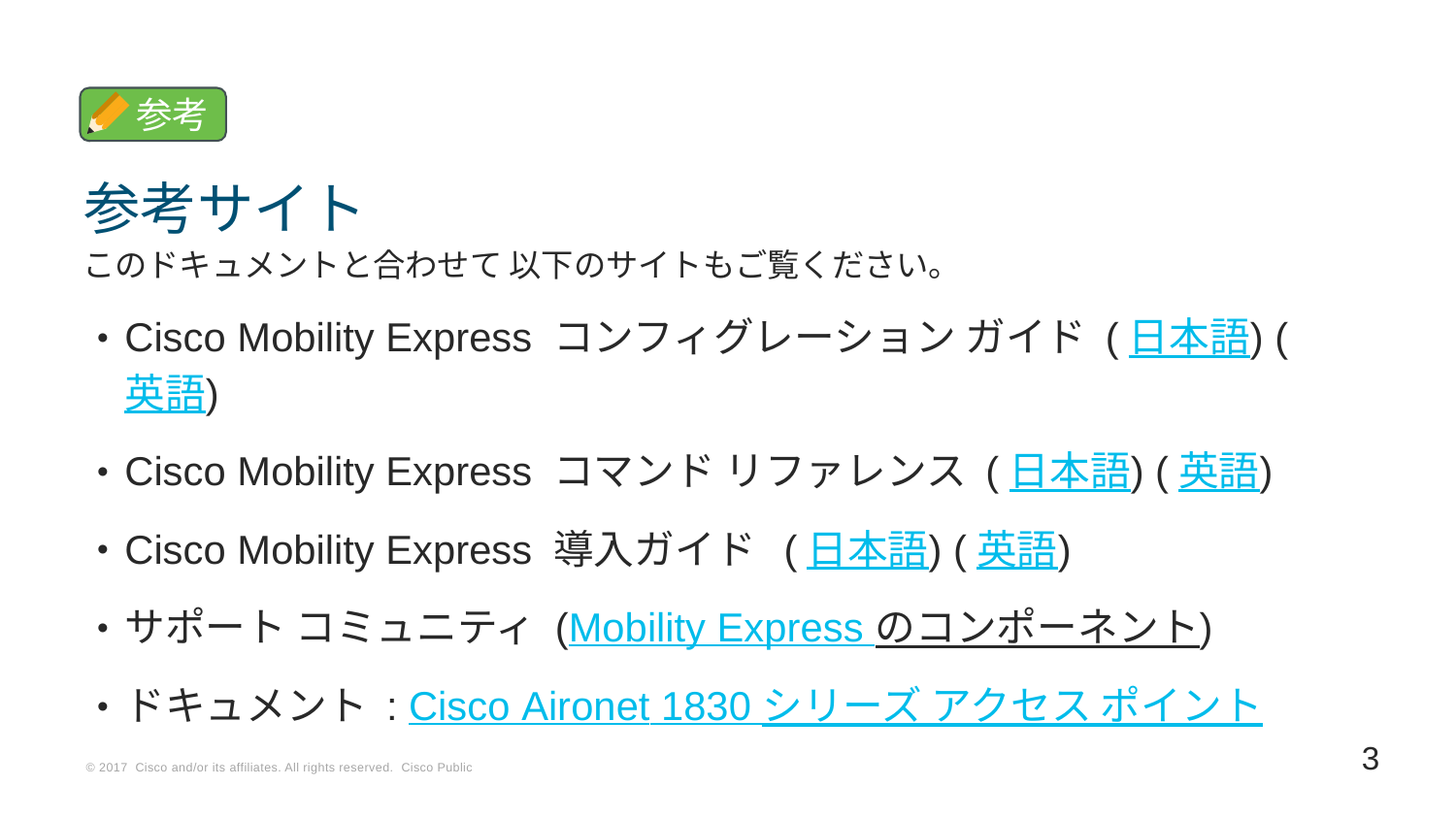

参考

# 参考サイト
このドキュメントと合わせて 以下のサイトもご覧ください。
Cisco Mobility Express コンフィグレーション ガイド (日本語) (英語)
Cisco Mobility Express コマンド リファレンス (日本語) (英語)
Cisco Mobility Express 導入ガイド  (日本語) (英語)
サポート コミュニティ (Mobility Express のコンポーネント)
ドキュメント : Cisco Aironet 1830 シリーズ アクセス ポイント